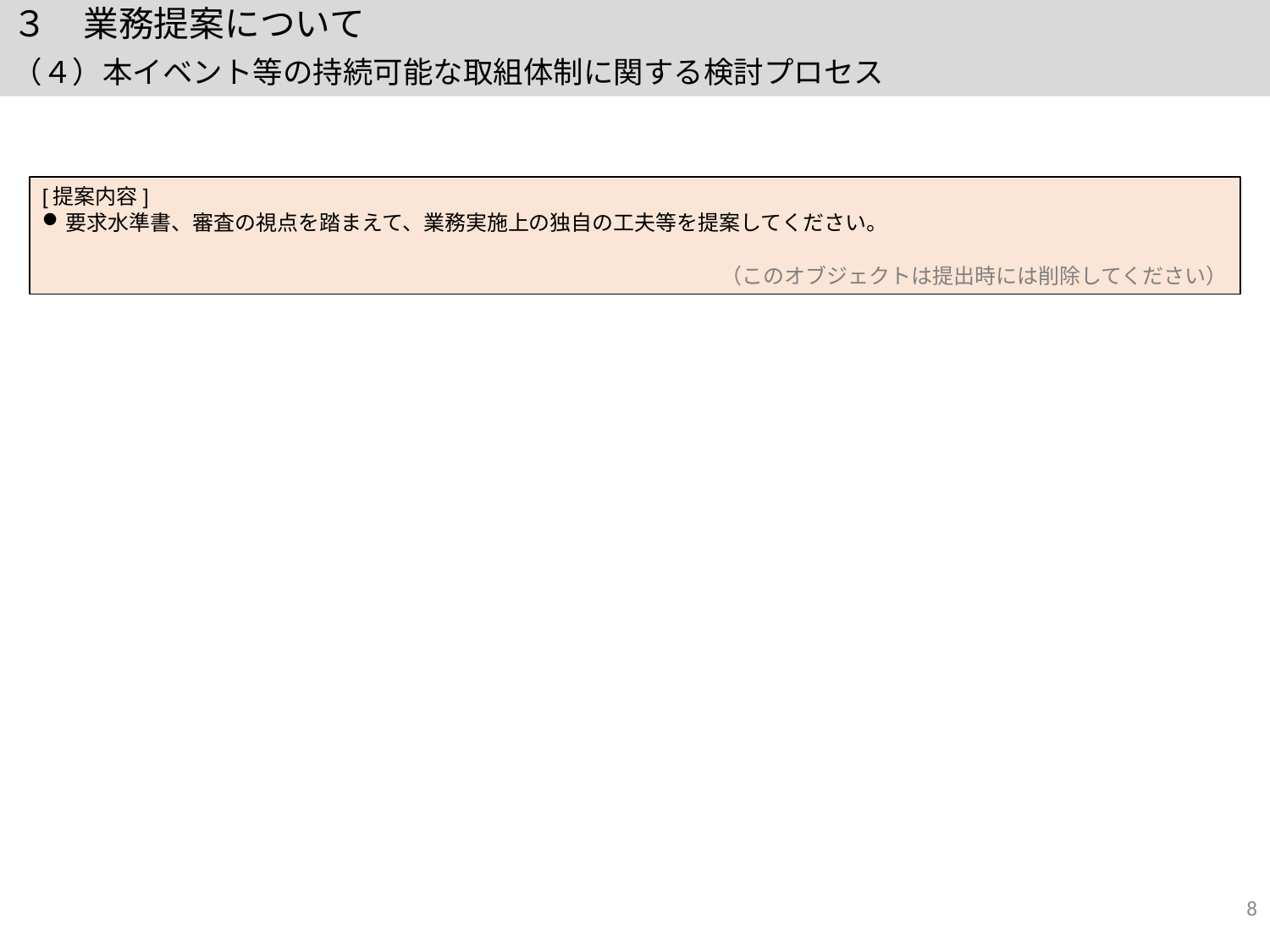

３　業務提案について
（４）本イベント等の持続可能な取組体制に関する検討プロセス
[提案内容]
要求水準書、審査の視点を踏まえて、業務実施上の独自の工夫等を提案してください。

（このオブジェクトは提出時には削除してください）
8